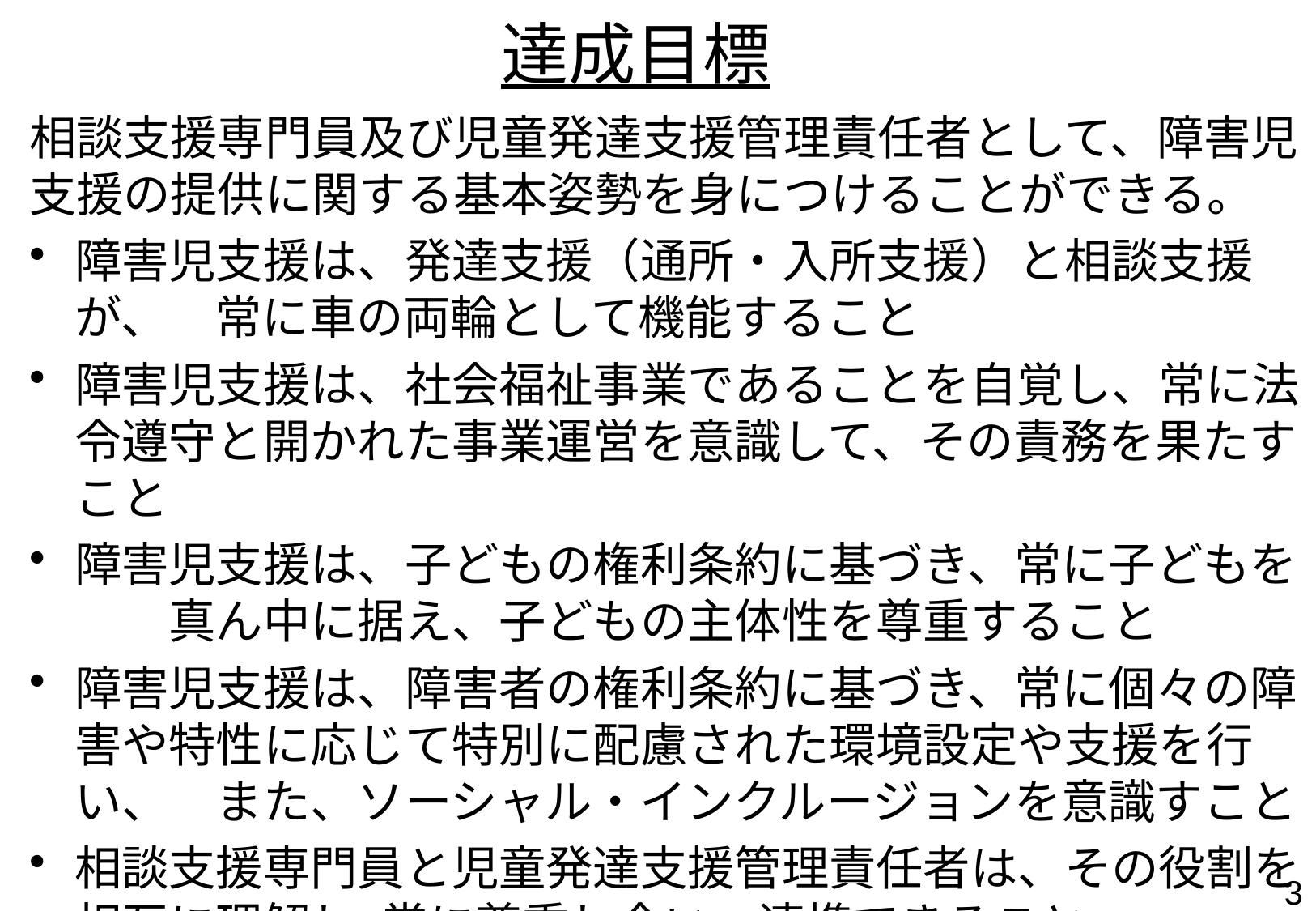

# 達成目標
相談支援専門員及び児童発達支援管理責任者として、障害児支援の提供に関する基本姿勢を身につけることができる。
障害児支援は、発達支援（通所・入所支援）と相談支援が、　常に車の両輪として機能すること
障害児支援は、社会福祉事業であることを自覚し、常に法令遵守と開かれた事業運営を意識して、その責務を果たすこと
障害児支援は、子どもの権利条約に基づき、常に子どもを　　真ん中に据え、子どもの主体性を尊重すること
障害児支援は、障害者の権利条約に基づき、常に個々の障害や特性に応じて特別に配慮された環境設定や支援を行い、　また、ソーシャル・インクルージョンを意識すこと
相談支援専門員と児童発達支援管理責任者は、その役割を相互に理解し､常に尊重し合い、連携できること

3